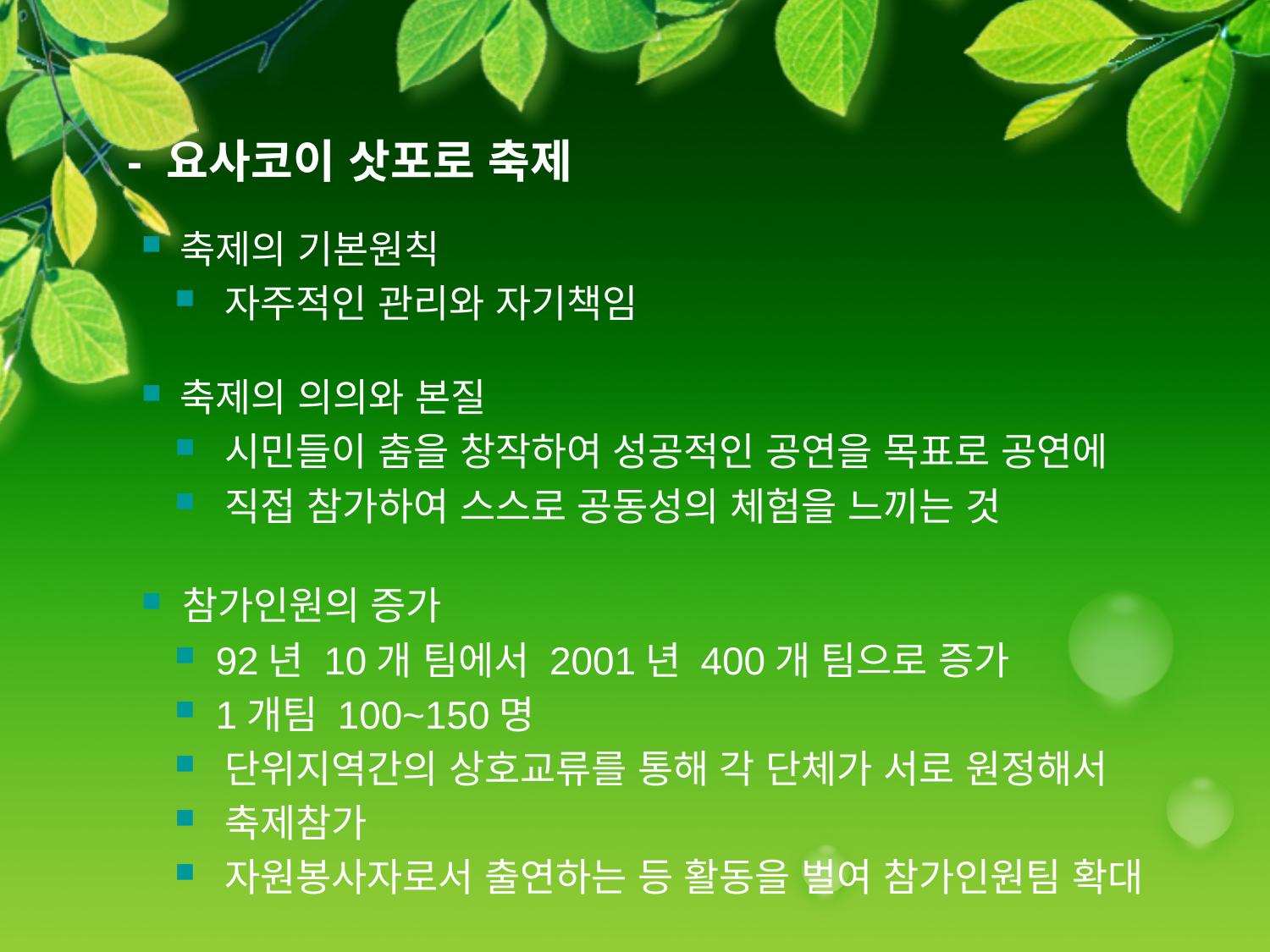

- 요사코이 삿포로 축제
 축제의 기본원칙
 자주적인 관리와 자기책임
 축제의 의의와 본질
 시민들이 춤을 창작하여 성공적인 공연을 목표로 공연에
 직접 참가하여 스스로 공동성의 체험을 느끼는 것
 참가인원의 증가
 92년 10개 팀에서 2001년 400개 팀으로 증가
 1개팀 100~150명
 단위지역간의 상호교류를 통해 각 단체가 서로 원정해서
 축제참가
 자원봉사자로서 출연하는 등 활동을 벌여 참가인원팀 확대